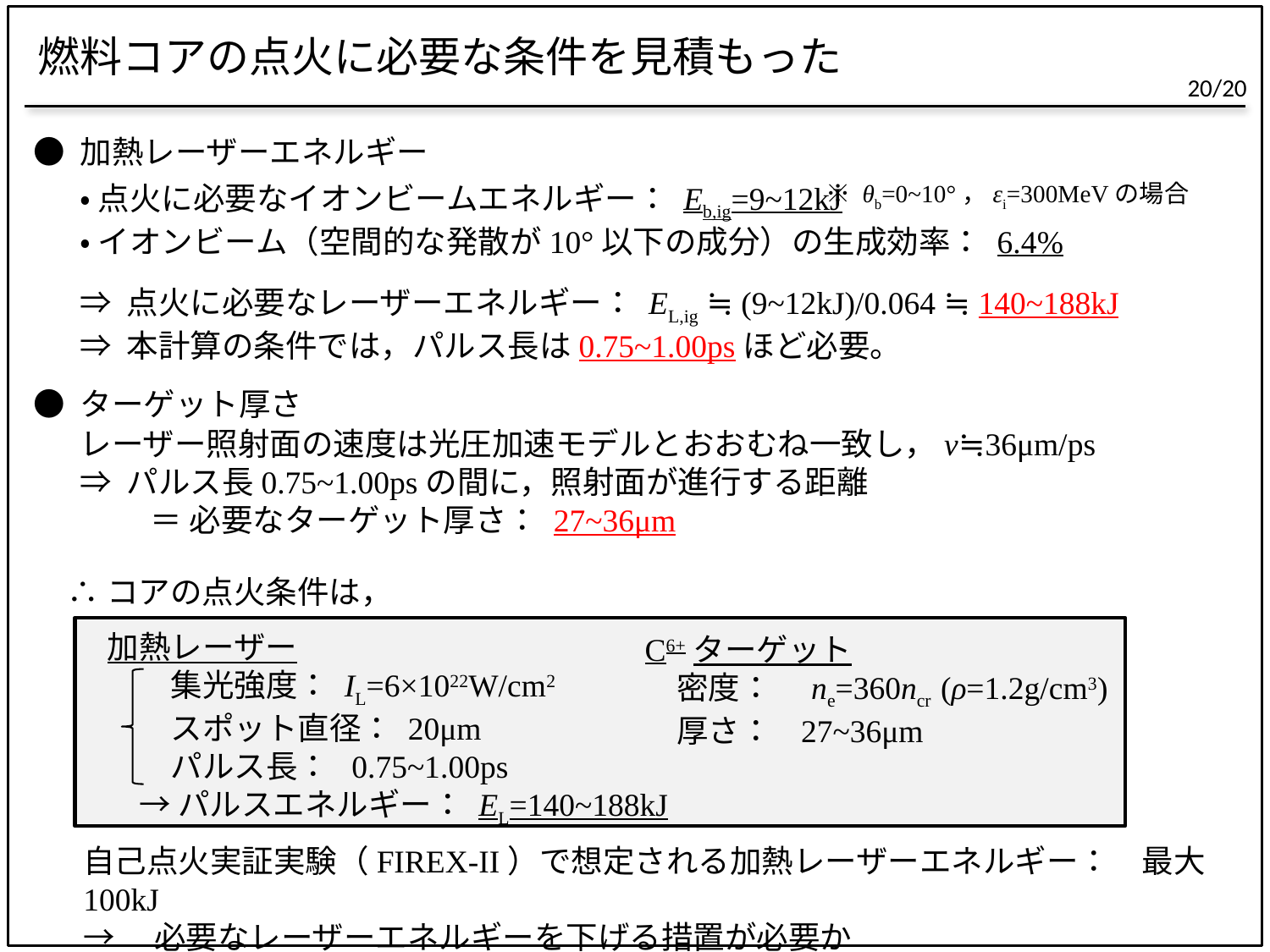

# 燃料コアの点火に必要な条件を見積もった
● 加熱レーザーエネルギー
・ 点火に必要なイオンビームエネルギー： Eb,ig=9~12kJ
・ イオンビーム（空間的な発散が10°以下の成分）の生成効率： 6.4%

⇒ 点火に必要なレーザーエネルギー： EL,ig ≒ (9~12kJ)/0.064 ≒ 140~188kJ
⇒ 本計算の条件では，パルス長は0.75~1.00psほど必要。
　※ θb=0~10°，εi=300MeVの場合
● ターゲット厚さ
レーザー照射面の速度は光圧加速モデルとおおむね一致し，v≒36μm/ps
⇒ パルス長0.75~1.00psの間に，照射面が進行する距離
　　 ＝ 必要なターゲット厚さ： 27~36μm
∴コアの点火条件は，

加熱レーザー
　　集光強度： IL=6×1022W/cm2
　　スポット直径： 20μm
　　パルス長：  0.75~1.00ps
　→ パルスエネルギー： EL=140~188kJ
C6+ターゲット
　密度：　ne=360ncr  (ρ=1.2g/cm3)
　厚さ：   27~36μm

自己点火実証実験（FIREX-II）で想定される加熱レーザーエネルギー：　最大100kJ
→　必要なレーザーエネルギーを下げる措置が必要か